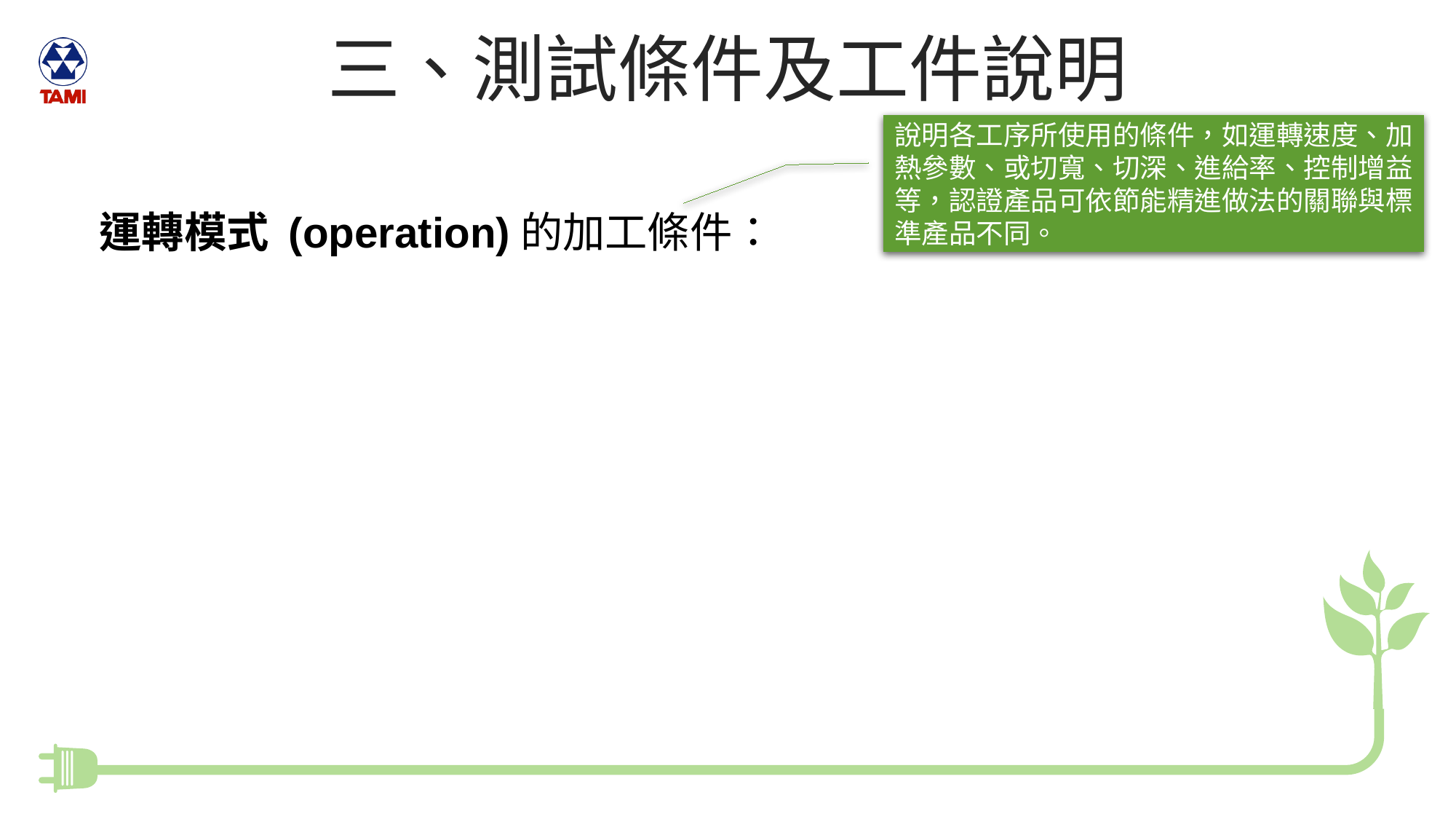

三、測試條件及工件說明
說明各工序所使用的條件，如運轉速度、加熱參數、或切寬、切深、進給率、控制增益等，認證產品可依節能精進做法的關聯與標準產品不同。
運轉模式 (operation)的加工條件：